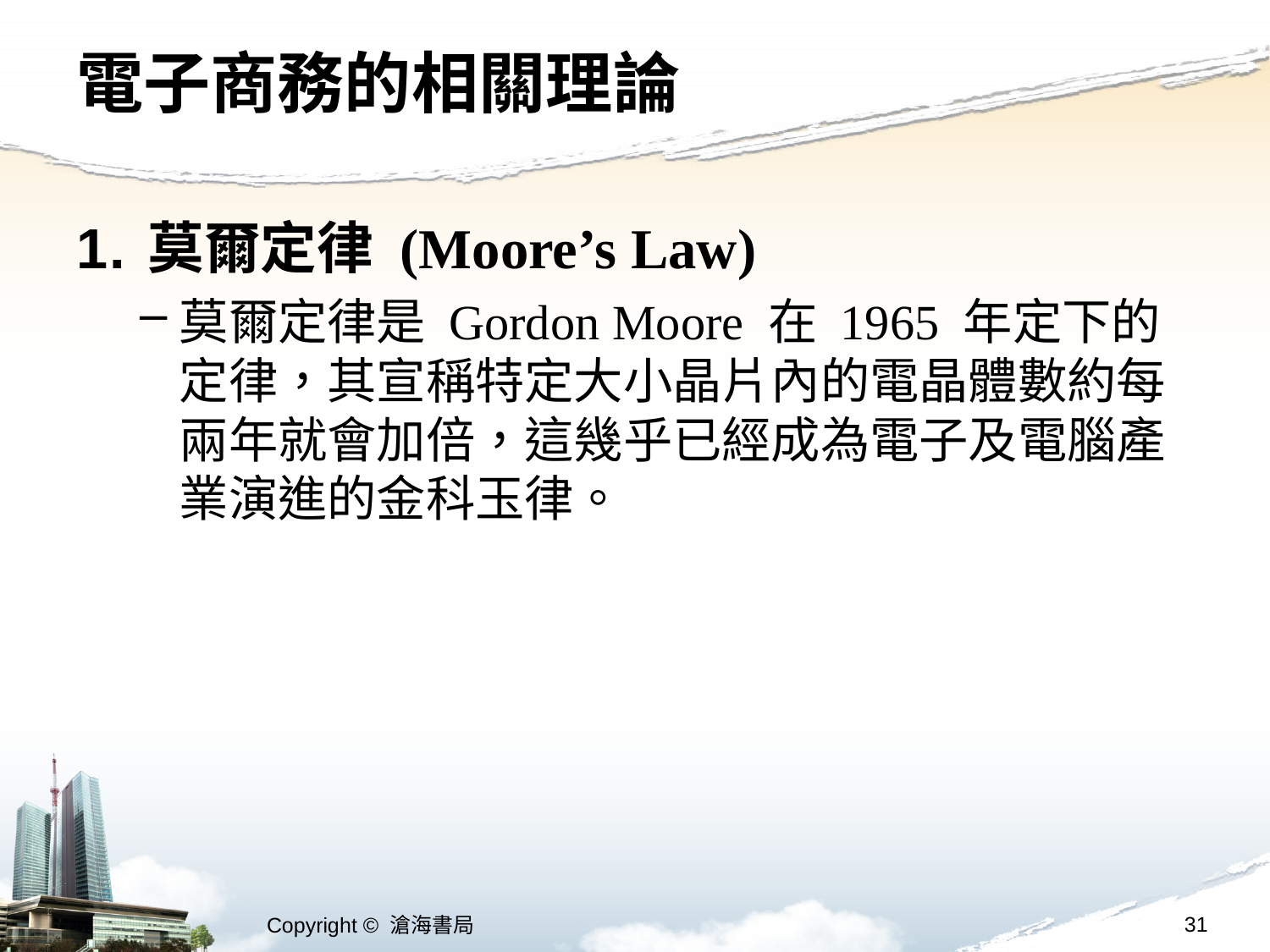

# 電子商務的相關理論
莫爾定律 (Moore’s Law)
莫爾定律是 Gordon Moore 在 1965 年定下的定律，其宣稱特定大小晶片內的電晶體數約每兩年就會加倍，這幾乎已經成為電子及電腦產業演進的金科玉律。
31
Copyright © 滄海書局